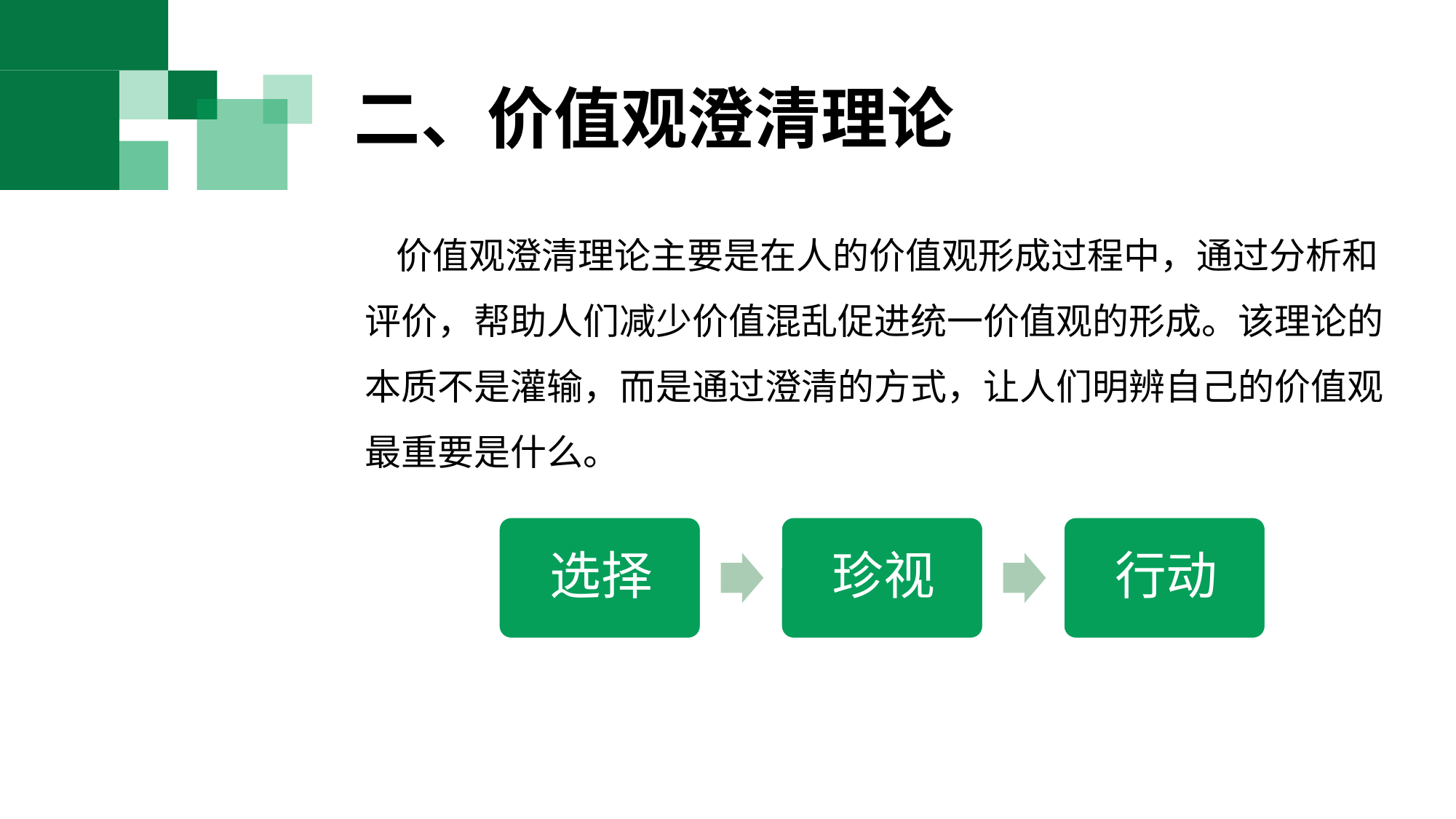

二、学业规划的特点是什么？
二、价值观澄清理论

价值观澄清理论主要是在人的价值观形成过程中，通过分析和评价，帮助人们减少价值混乱促进统一价值观的形成。该理论的本质不是灌输，而是通过澄清的方式，让人们明辨自己的价值观最重要是什么。
选择

珍视

行动